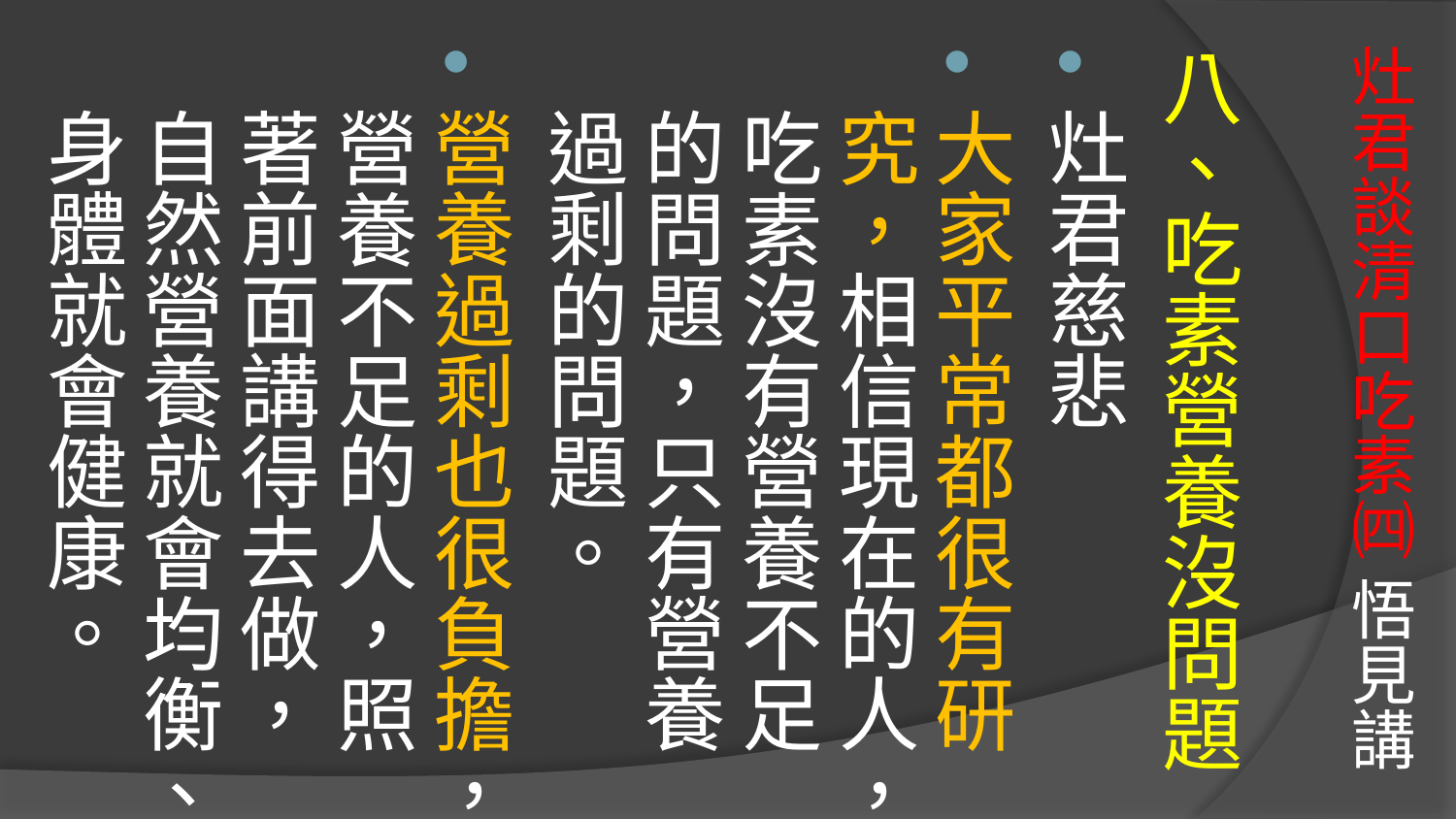

# 灶君談清口吃素㈣ 悟見講
八、吃素營養沒問題
灶君慈悲
大家平常都很有研究，相信現在的人，吃素沒有營養不足的問題，只有營養過剩的問題。
營養過剩也很負擔，營養不足的人，照著前面講得去做，自然營養就會均衡、身體就會健康。